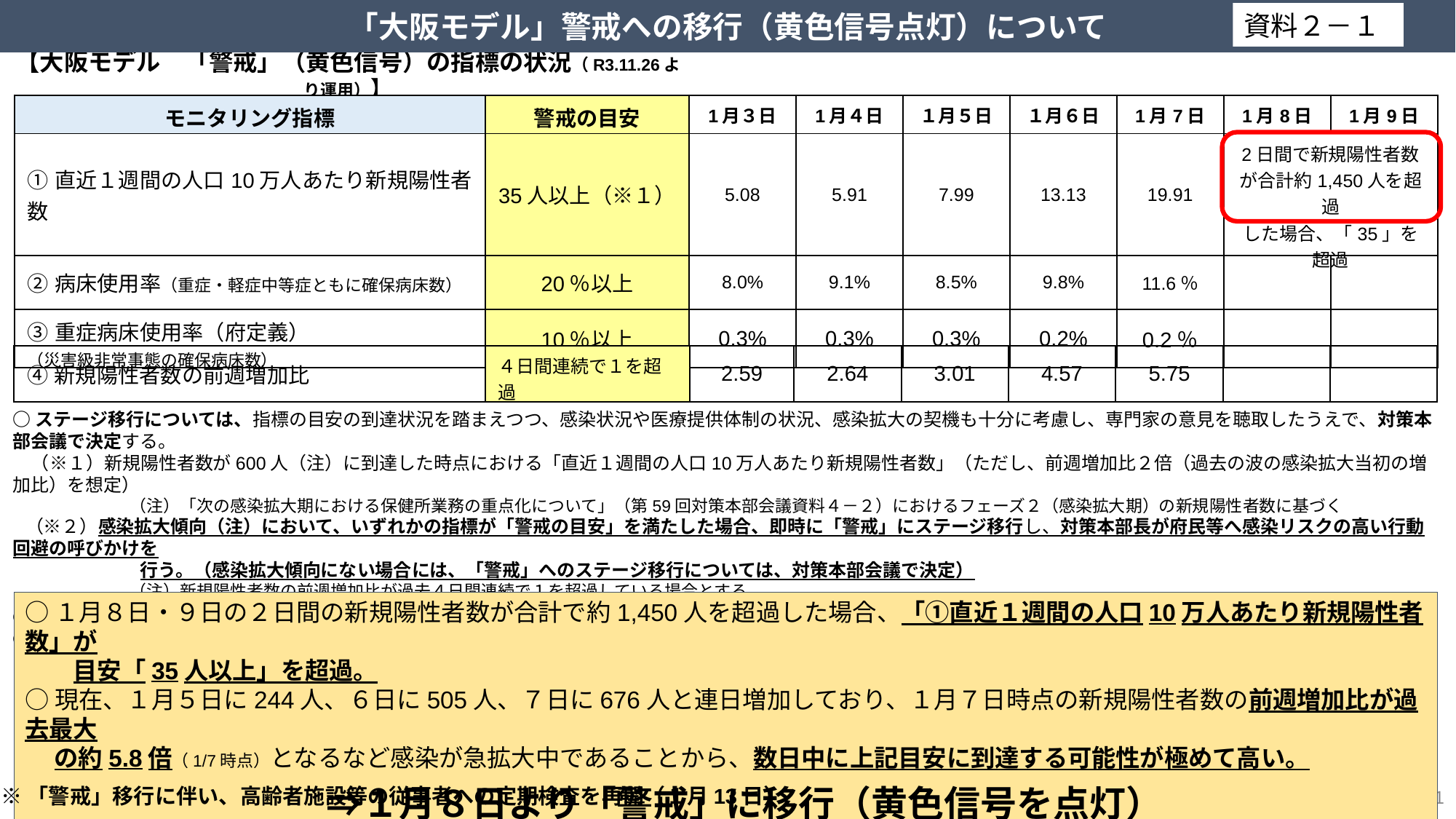

「大阪モデル」警戒への移行（黄色信号点灯）について
資料２－１
【大阪モデル　「警戒」（黄色信号）の指標の状況（R3.11.26より運用）】
| モニタリング指標 | 警戒の目安 | 1月３日 | 1月４日 | １月５日 | １月６日 | 1月7日 | 1月8日 | 1月9日 |
| --- | --- | --- | --- | --- | --- | --- | --- | --- |
| ①直近１週間の人口10万人あたり新規陽性者数 | 35人以上（※１） | 5.08 | 5.91 | 7.99 | 13.13 | 19.91 | 2日間で新規陽性者数が合計約1,450人を超過 した場合、「35」を超過 |  |
| ②病床使用率（重症・軽症中等症ともに確保病床数） | 20％以上 | 8.0% | 9.1% | 8.5% | 9.8% | 11.6％ |  |  |
| ③重症病床使用率（府定義） （災害級非常事態の確保病床数） | 10％以上 | 0.3% | 0.3% | 0.3% | 0.2% | 0.2％ |  |  |

| ④新規陽性者数の前週増加比 | ４日間連続で１を超過 | 2.59 | 2.64 | 3.01 | 4.57 | 5.75 |  |  |
| --- | --- | --- | --- | --- | --- | --- | --- | --- |
○ステージ移行については、指標の目安の到達状況を踏まえつつ、感染状況や医療提供体制の状況、感染拡大の契機も十分に考慮し、専門家の意見を聴取したうえで、対策本部会議で決定する。
　（※１）新規陽性者数が600人（注）に到達した時点における「直近１週間の人口10万人あたり新規陽性者数」（ただし、前週増加比２倍（過去の波の感染拡大当初の増加比）を想定）
　　　　　　　（注）「次の感染拡大期における保健所業務の重点化について」（第59回対策本部会議資料４－２）におけるフェーズ２（感染拡大期）の新規陽性者数に基づく
  （※２）感染拡大傾向（注）において、いずれかの指標が「警戒の目安」を満たした場合、即時に「警戒」にステージ移行し、対策本部長が府民等へ感染リスクの高い行動回避の呼びかけを
　　　　　　　行う。（感染拡大傾向にない場合には、「警戒」へのステージ移行については、対策本部会議で決定）
　　　　　　　（注）新規陽性者数の前週増加比が過去４日間連続で１を超過している場合とする

○まん延防止等重点措置又は緊急事態措置の要請については、感染拡大速度や規模、病床ひっ迫状況等を踏まえ、対策本部会議において決定する。
○「まん延防止等重点措置」・「緊急事態措置」適用区域に指定・解除される場合は、対策本部会議を開催し、ステージ移行の要否を決定する。
○１月８日・９日の２日間の新規陽性者数が合計で約1,450人を超過した場合、「①直近１週間の人口10万人あたり新規陽性者数」が
　　目安「35人以上」を超過。
○現在、１月５日に244人、６日に505人、７日に676人と連日増加しており、１月７日時点の新規陽性者数の前週増加比が過去最大
　 の約5.8倍（1/7時点）となるなど感染が急拡大中であることから、数日中に上記目安に到達する可能性が極めて高い。

　⇒１月８日より「警戒」に移行（黄色信号を点灯）
※「警戒」移行に伴い、高齢者施設等の従事者への定期検査を再開（１月13日）
1